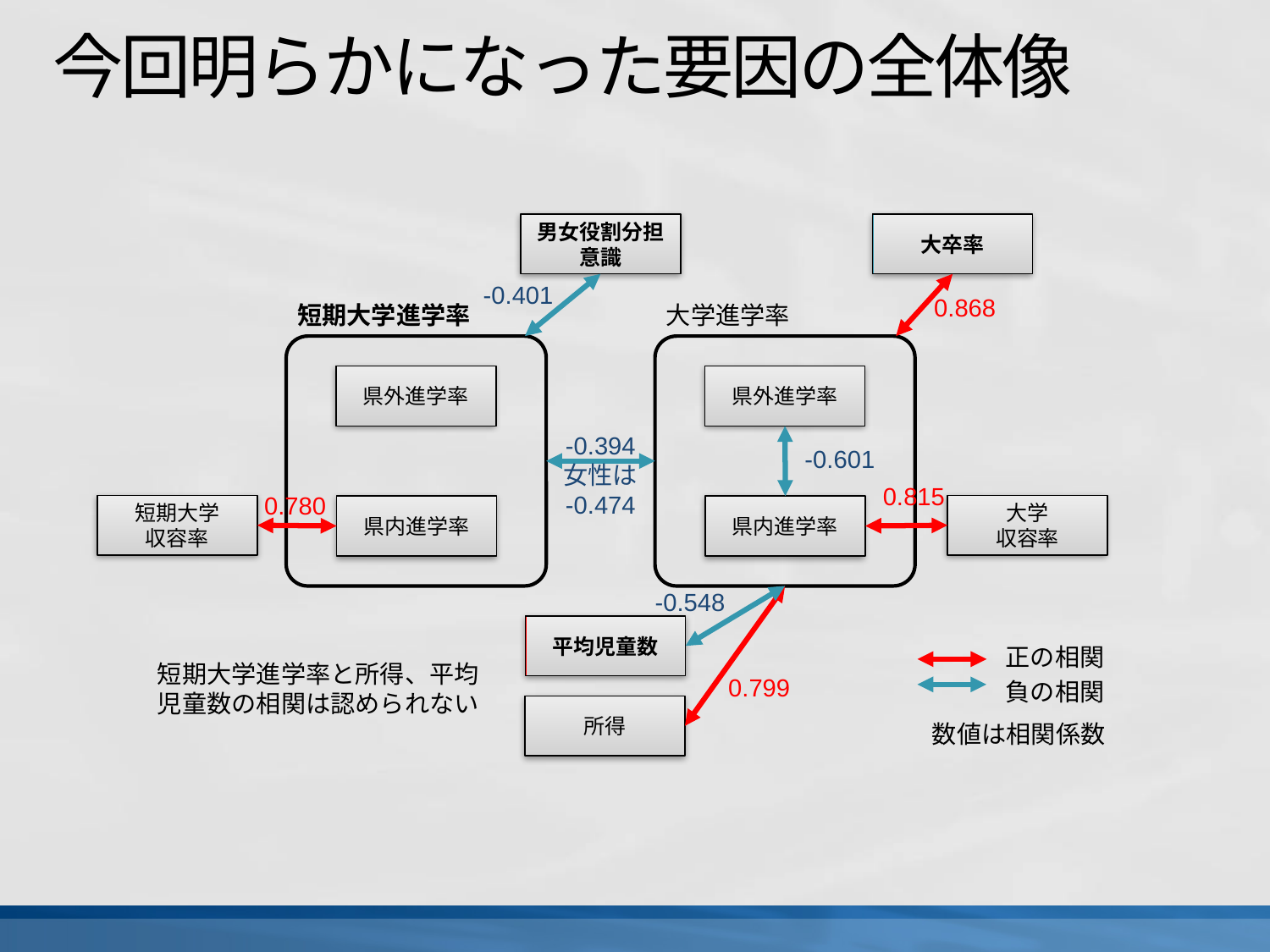

# 今回明らかになった要因の全体像
男女役割分担意識
大卒率
-0.401
0.868
短期大学進学率
大学進学率

県外進学率
県外進学率
-0.394
女性は
-0.474
-0.601
0.815
0.780
短期大学
収容率
大学
収容率
県内進学率
県内進学率
-0.548
平均児童数
正の相関
短期大学進学率と所得、平均児童数の相関は認められない
0.799
負の相関
所得
数値は相関係数